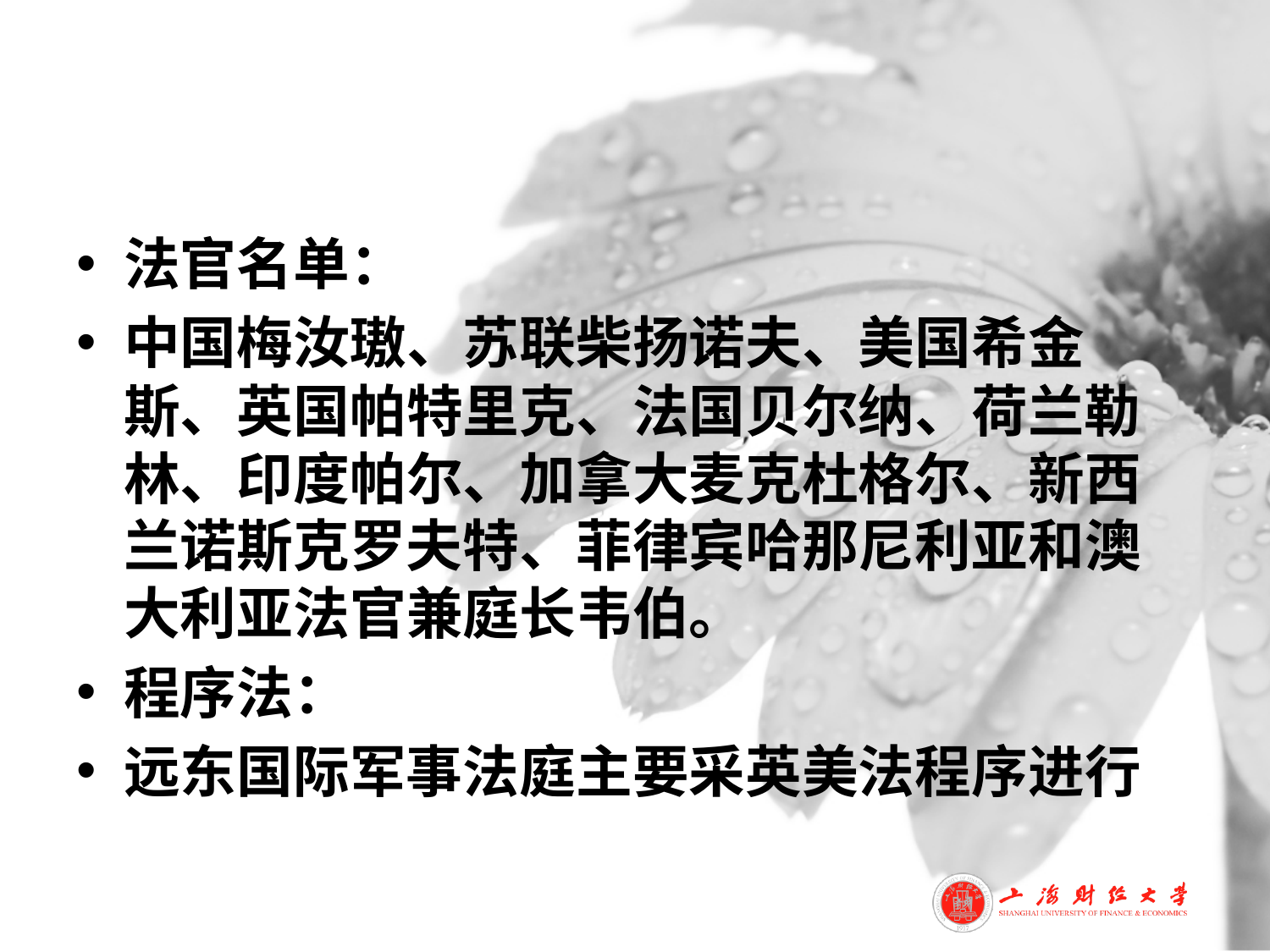

#
法官名单：
中国梅汝璈、苏联柴扬诺夫、美国希金斯、英国帕特里克、法国贝尔纳、荷兰勒林、印度帕尔、加拿大麦克杜格尔、新西兰诺斯克罗夫特、菲律宾哈那尼利亚和澳大利亚法官兼庭长韦伯。
程序法：
远东国际军事法庭主要采英美法程序进行